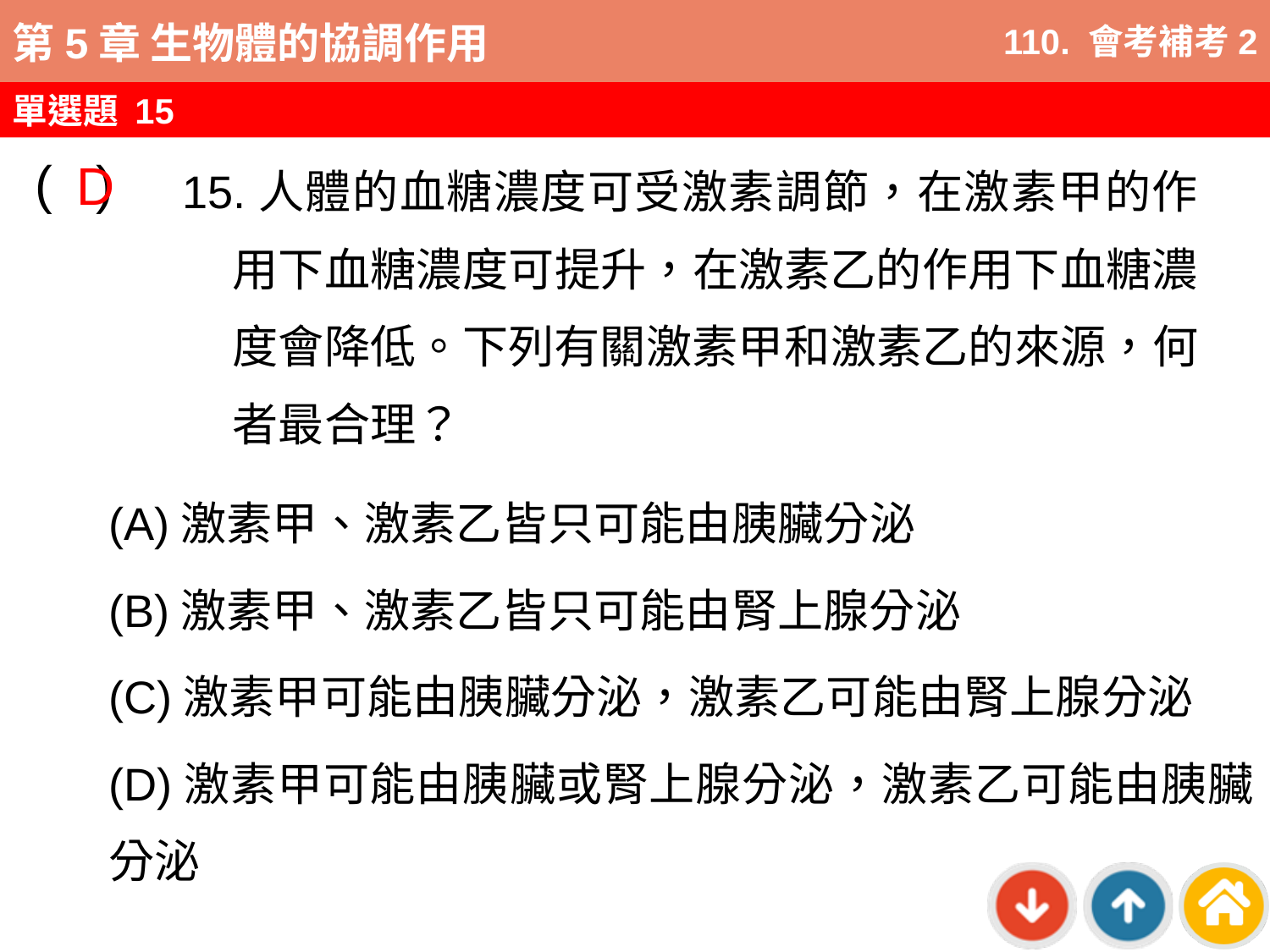

110. 會考補考2
單選題 15
D
(   )
15.人體的血糖濃度可受激素調節，在激素甲的作用下血糖濃度可提升，在激素乙的作用下血糖濃度會降低。下列有關激素甲和激素乙的來源，何者最合理？

(A)激素甲、激素乙皆只可能由胰臟分泌
(B)激素甲、激素乙皆只可能由腎上腺分泌
(C)激素甲可能由胰臟分泌，激素乙可能由腎上腺分泌
(D)激素甲可能由胰臟或腎上腺分泌，激素乙可能由胰臟分泌